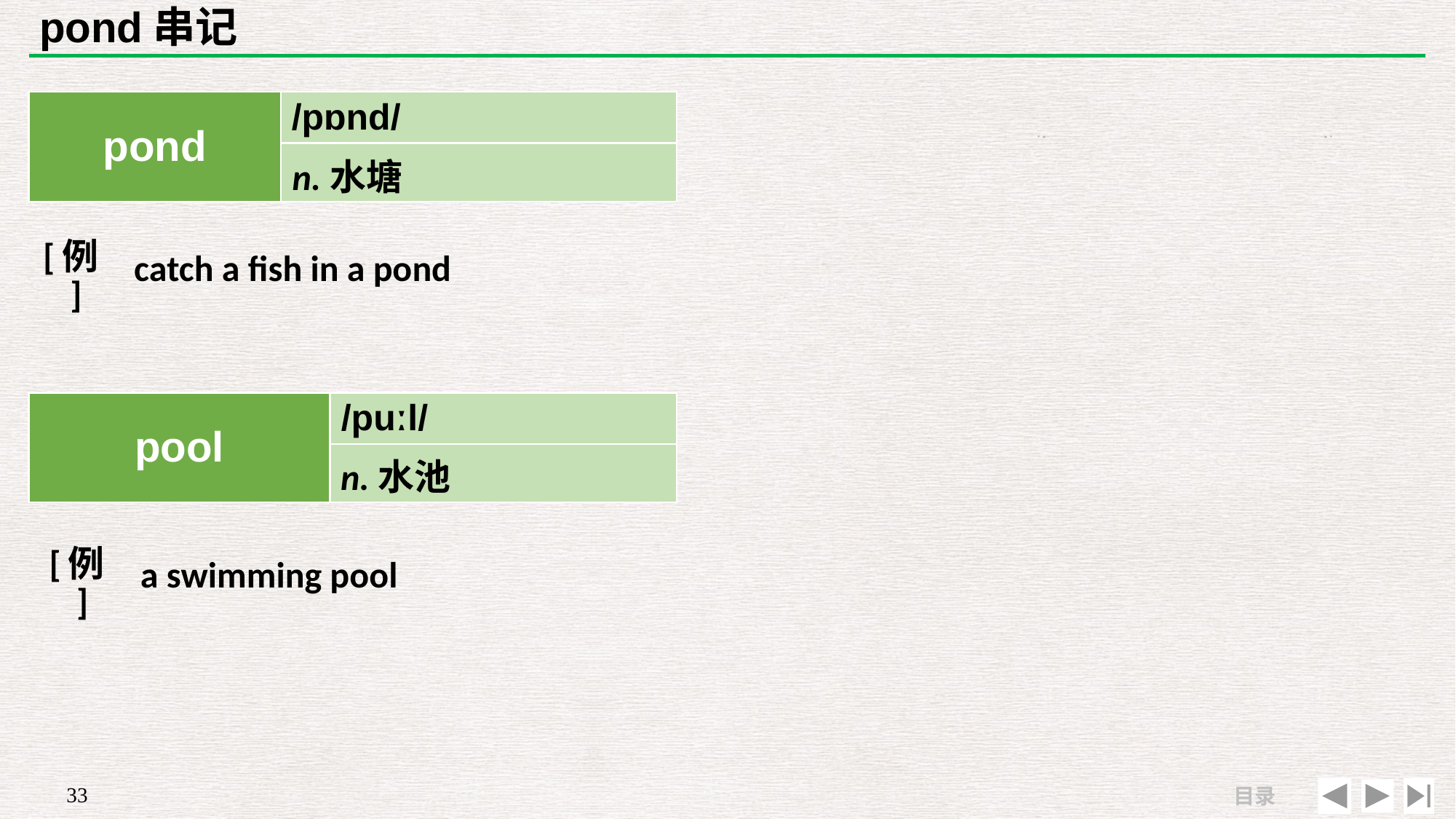

# pond串记

| pond | /pɒnd/ |
| --- | --- |
|  |  |
n.水塘
| [例] | catch a fish in a pond |
| --- | --- |
|  |  |
| pool | /puːl/ |
| --- | --- |
|  |  |
n.水池
|  |  |
| --- | --- |
| [例] | a swimming pool |